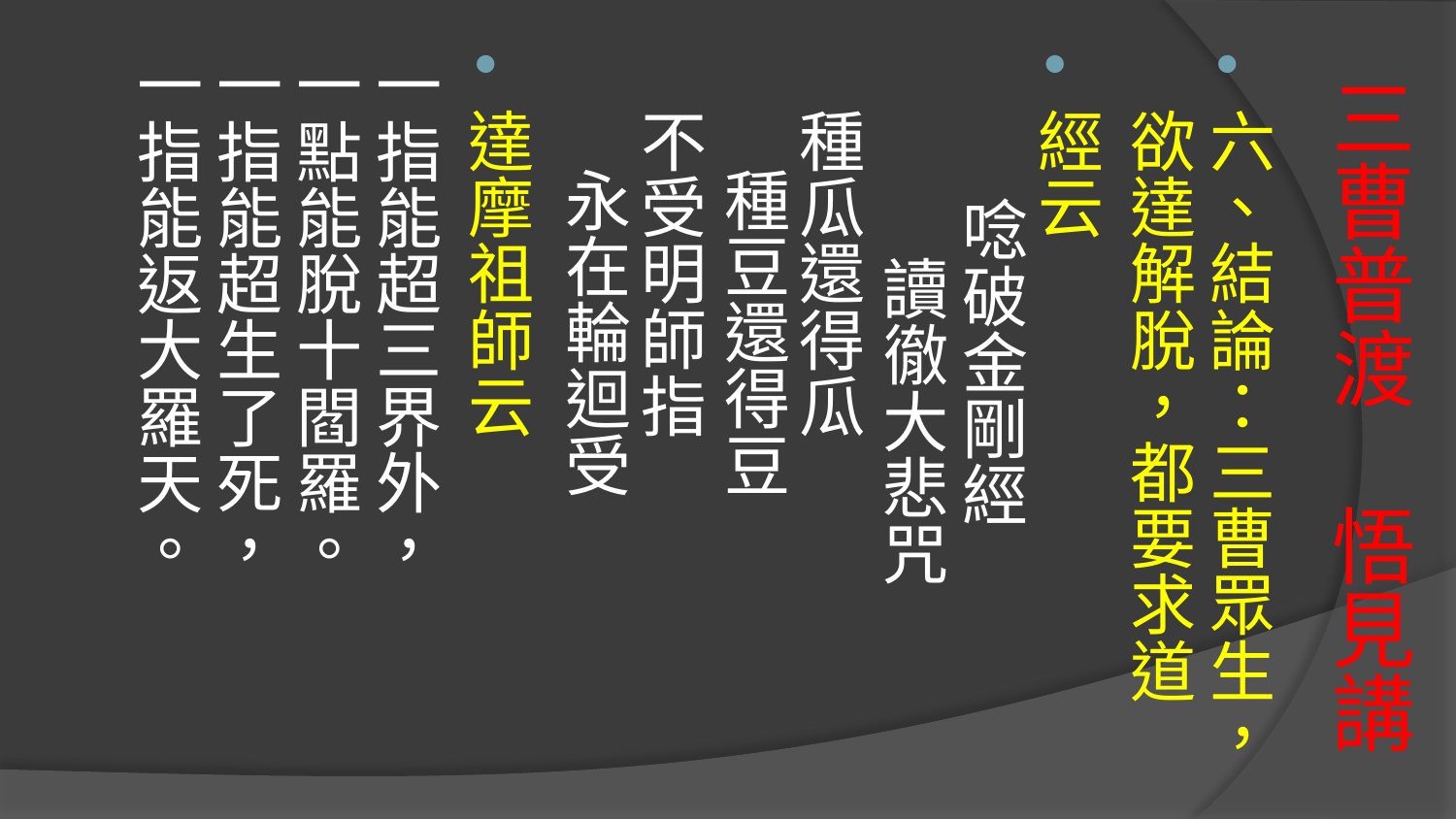

六、結論：三曹眾生，欲達解脫，都要求道
經云                                           唸破金剛經                           讀徹大悲咒 
種瓜還得瓜                           種豆還得豆 
不受明師指                           永在輪迴受
達摩祖師云
一指能超三界外，
一點能脫十閻羅。
一指能超生了死，
一指能返大羅天。

# 三曹普渡     悟見講